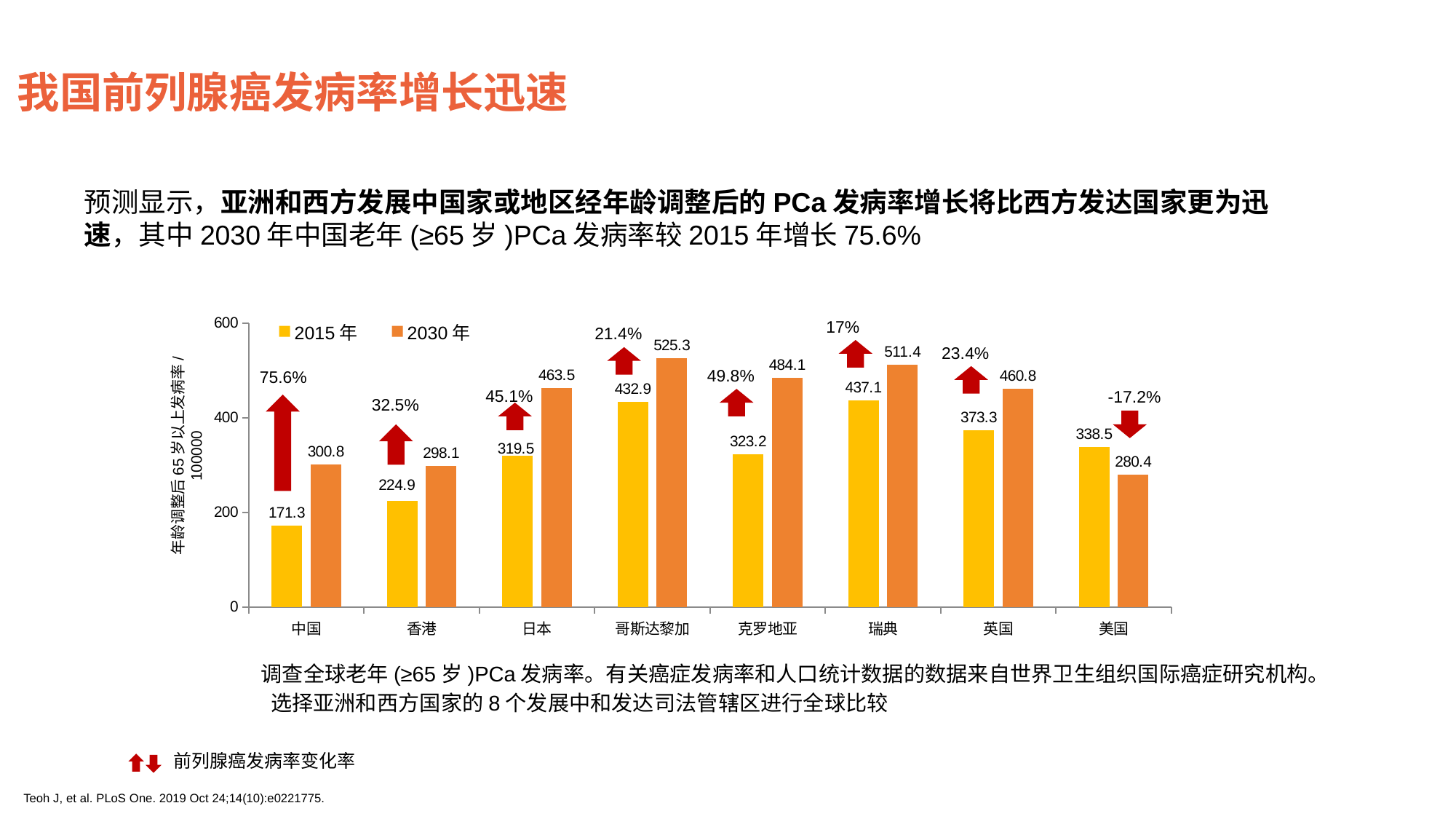

我国前列腺癌发病率增长迅速
预测显示，亚洲和西方发展中国家或地区经年龄调整后的PCa发病率增长将比西方发达国家更为迅速，其中2030年中国老年(≥65岁)PCa发病率较2015年增长75.6%

### Chart

| Category | 2015年 | 2030年 |
|---|---|---|
| 中国 | 171.3 | 300.8 |
| 香港 | 224.9 | 298.1 |
| 日本 | 319.5 | 463.5 |
| 哥斯达黎加 | 432.9 | 525.3 |
| 克罗地亚 | 323.2 | 484.1 |
| 瑞典 | 437.1 | 511.4 |
| 英国 | 373.3 | 460.8 |
| 美国 | 338.5 | 280.4 |
17%
21.4%
23.4%

49.8%
75.6%

45.1%
-17.2%
32.5%

年龄调整后65岁以上发病率/100000
调查全球老年(≥65岁)PCa发病率。有关癌症发病率和人口统计数据的数据来自世界卫生组织国际癌症研究机构。
 选择亚洲和西方国家的8个发展中和发达司法管辖区进行全球比较
前列腺癌发病率变化率

Teoh J, et al. PLoS One. 2019 Oct 24;14(10):e0221775.